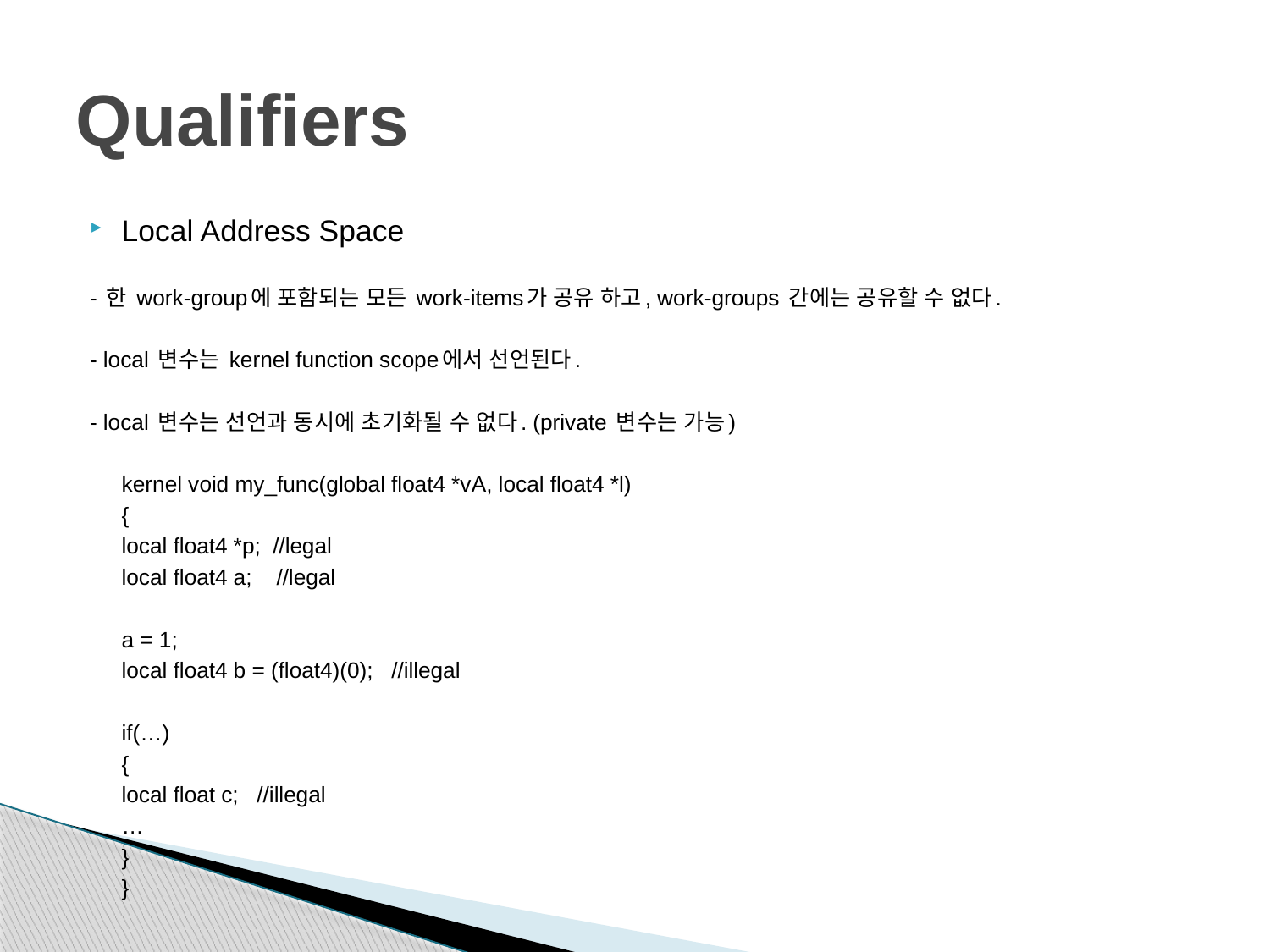

# Qualifiers
Local Address Space

- 한 work-group에 포함되는 모든 work-items가 공유 하고, work-groups 간에는 공유할 수 없다.

- local 변수는 kernel function scope에서 선언된다.

- local 변수는 선언과 동시에 초기화될 수 없다. (private 변수는 가능)

	kernel void my_func(global float4 *vA, local float4 *l)
	{
		local float4 *p;  //legal
		local float4 a;    //legal

		a = 1;
		local float4 b = (float4)(0);   //illegal

		if(…)
		{
			local float c;   //illegal
			…
		}
	}